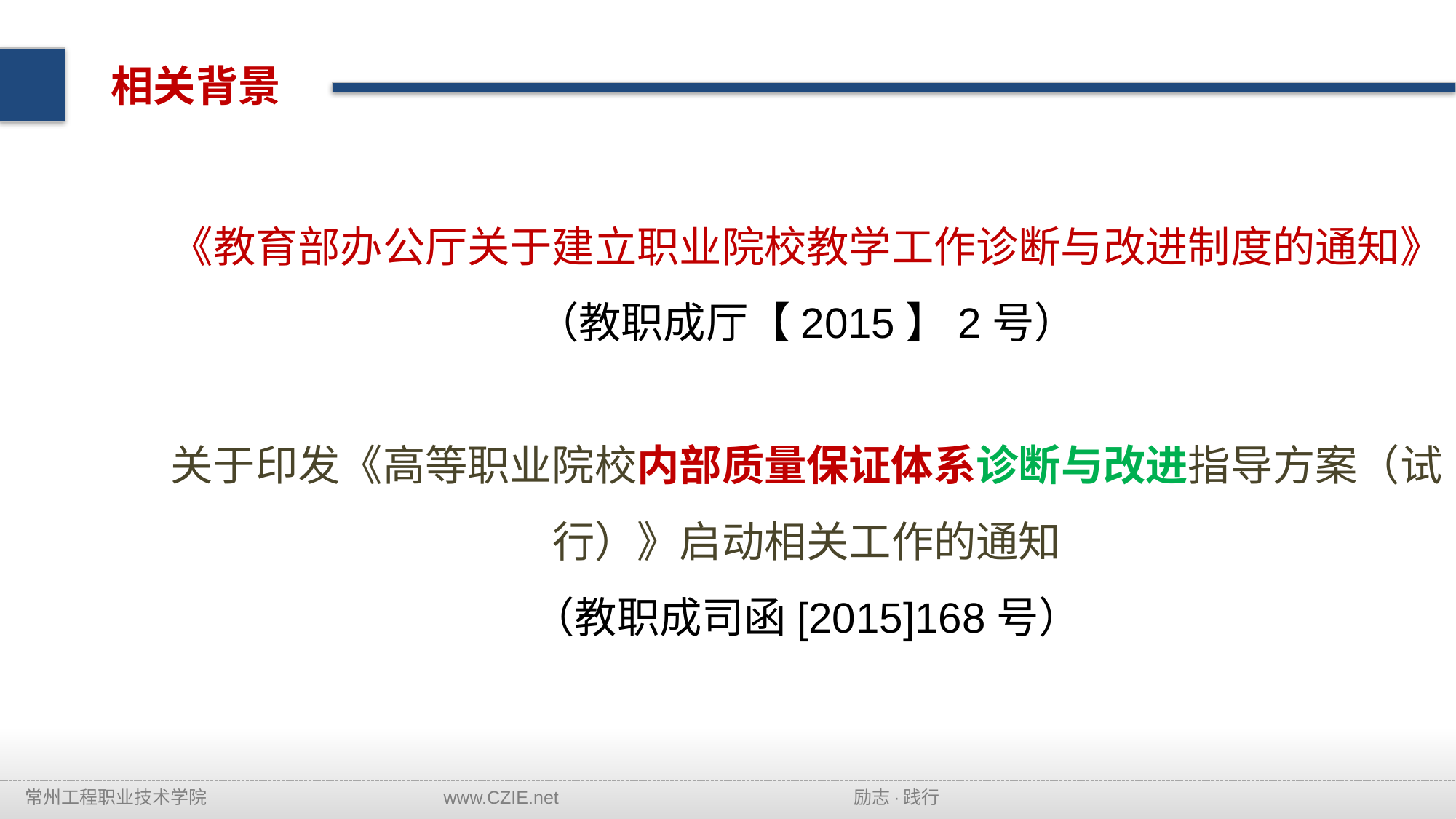

相关背景

《教育部办公厅关于建立职业院校教学工作诊断与改进制度的通知》
（教职成厅【2015】2号）
关于印发《高等职业院校内部质量保证体系诊断与改进指导方案（试行）》启动相关工作的通知
（教职成司函[2015]168号）